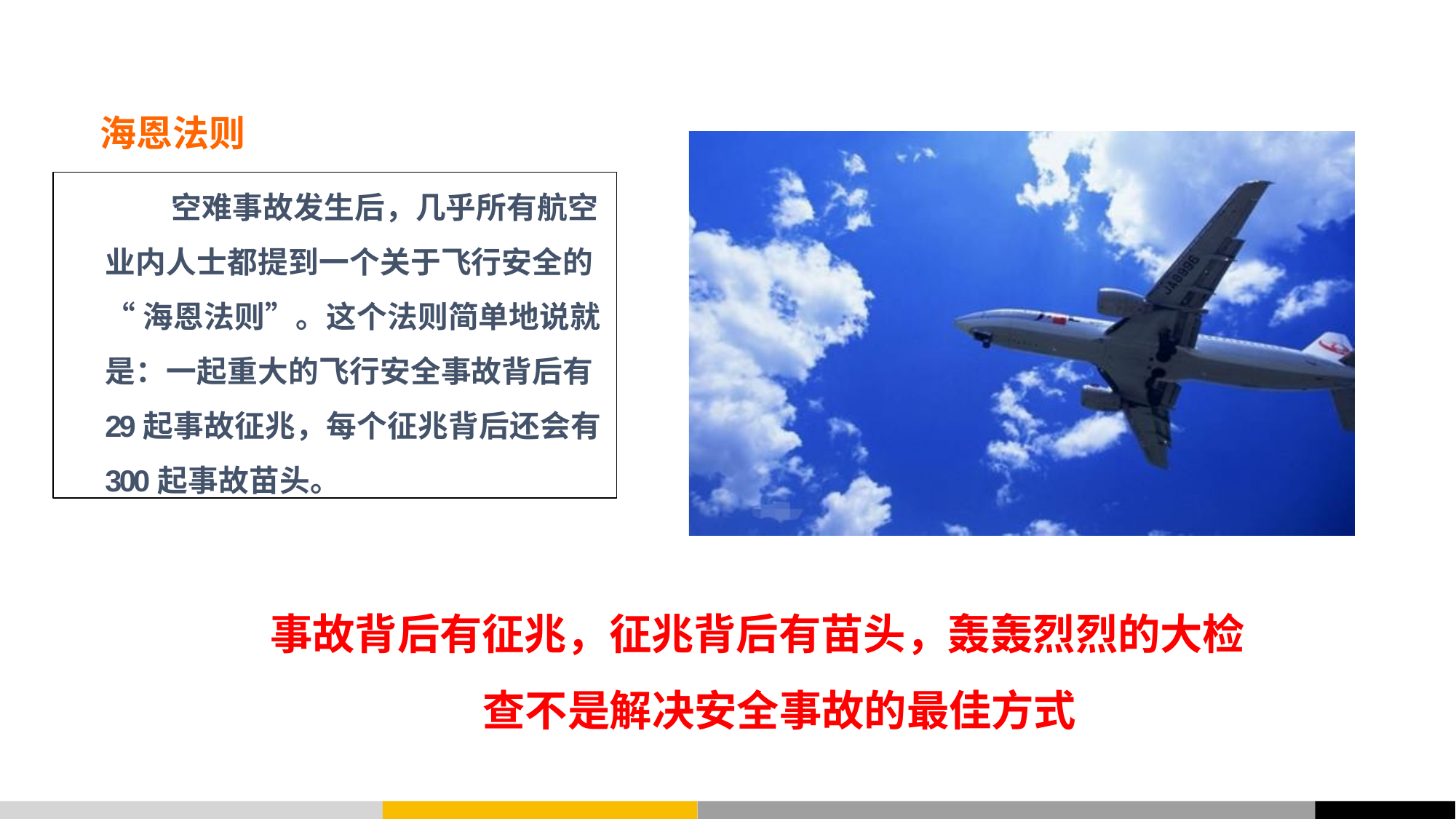

# 海恩法则

空难事故发生后，几乎所有航空
业内人士都提到一个关于飞行安全的
“海恩法则”。这个法则简单地说就
是：一起重大的飞行安全事故背后有
29起事故征兆，每个征兆背后还会有
300起事故苗头。
事故背后有征兆，征兆背后有苗头，轰轰烈烈的大检 查不是解决安全事故的最佳方式